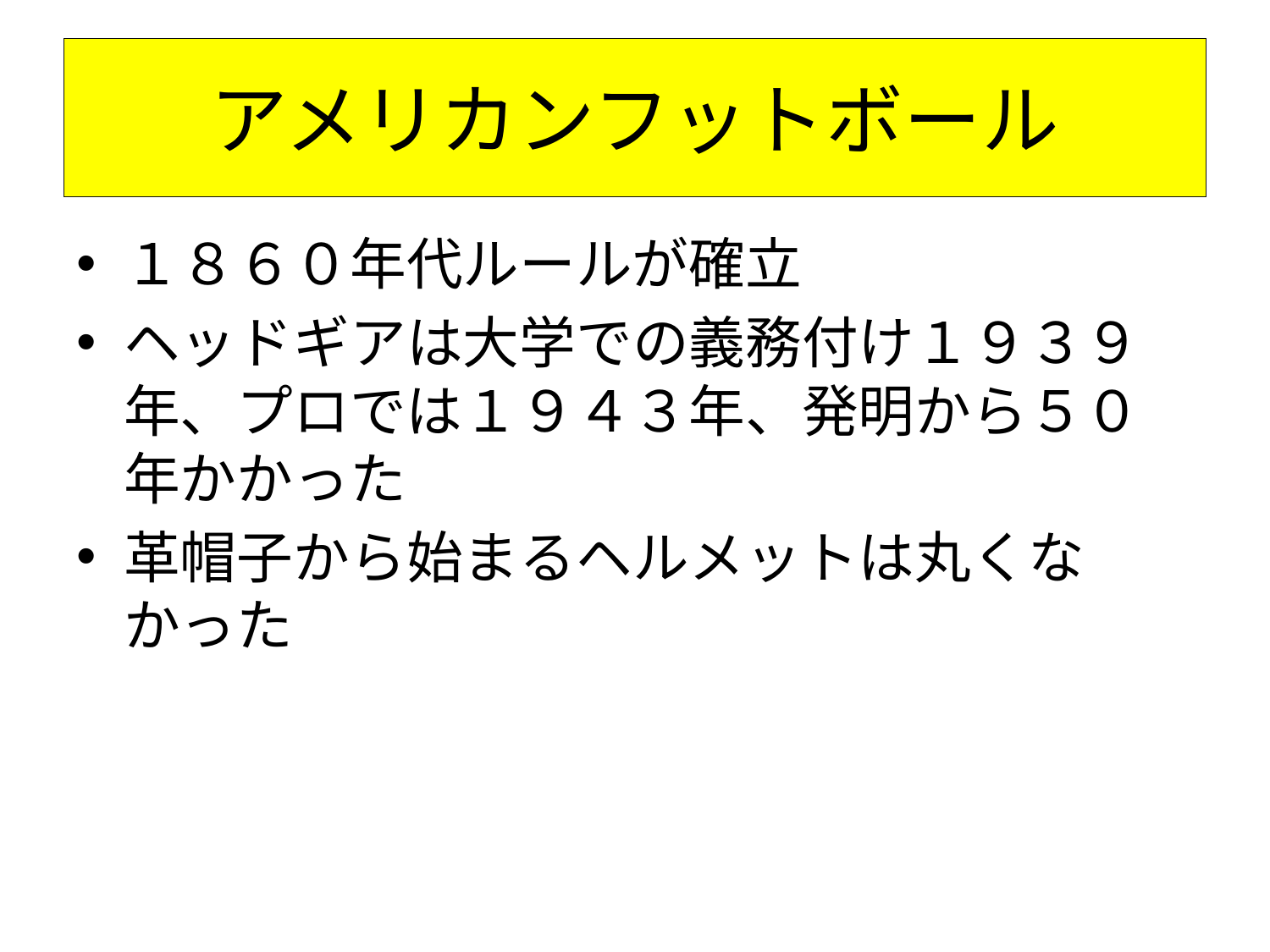

# アメリカンフットボール
１８６０年代ルールが確立
ヘッドギアは大学での義務付け１９３９年、プロでは１９４３年、発明から５０年かかった
革帽子から始まるヘルメットは丸くなかった